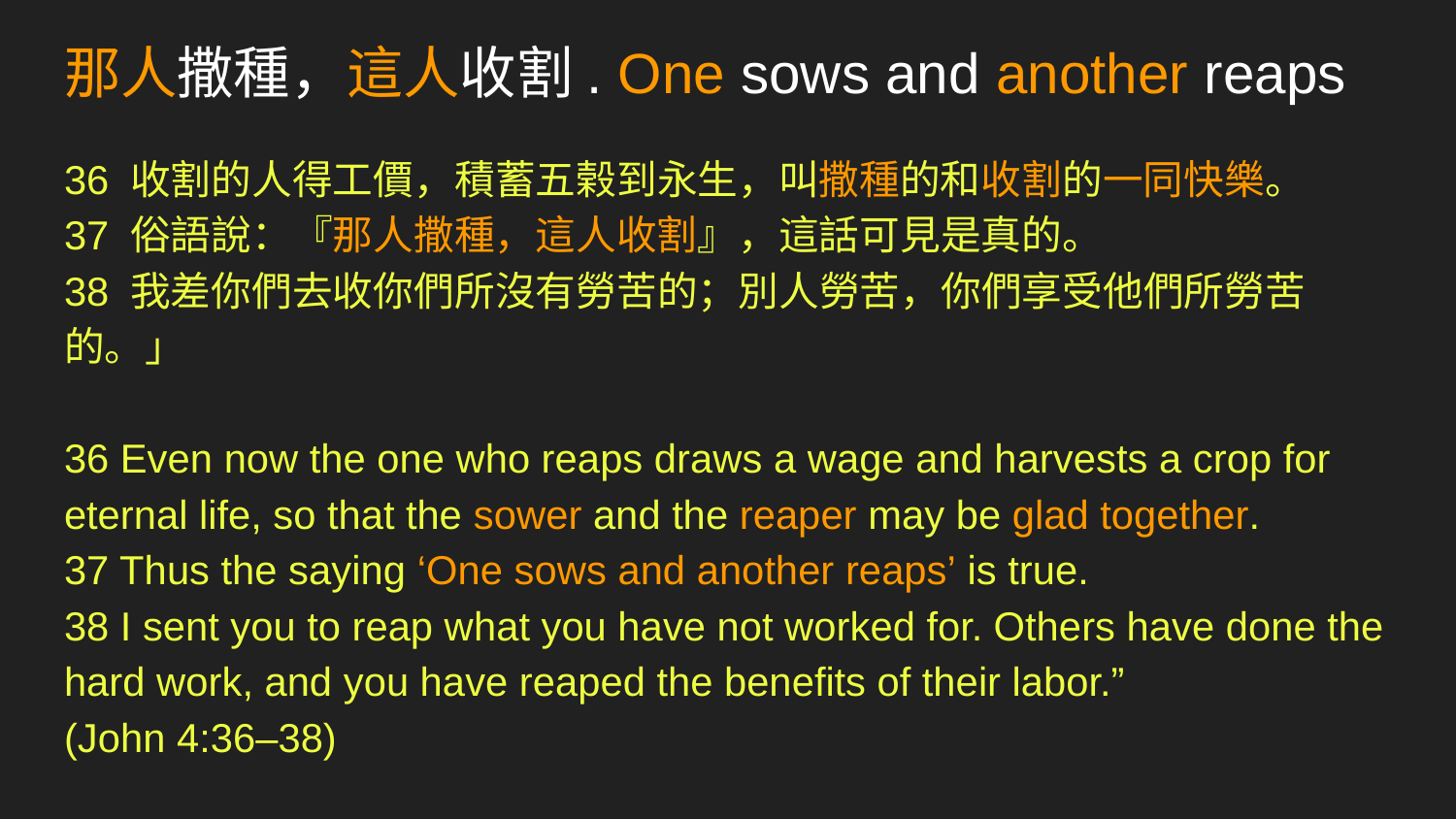

# 那人撒種，這人收割. One sows and another reaps
36 收割的人得工價，積蓄五榖到永生，叫撒種的和收割的一同快樂。
37 俗語說：『那人撒種，這人收割』，這話可見是真的。
38 我差你們去收你們所沒有勞苦的；別人勞苦，你們享受他們所勞苦的。」

36 Even now the one who reaps draws a wage and harvests a crop for eternal life, so that the sower and the reaper may be glad together.
37 Thus the saying ‘One sows and another reaps’ is true.
38 I sent you to reap what you have not worked for. Others have done the hard work, and you have reaped the benefits of their labor.”
(John 4:36–38)